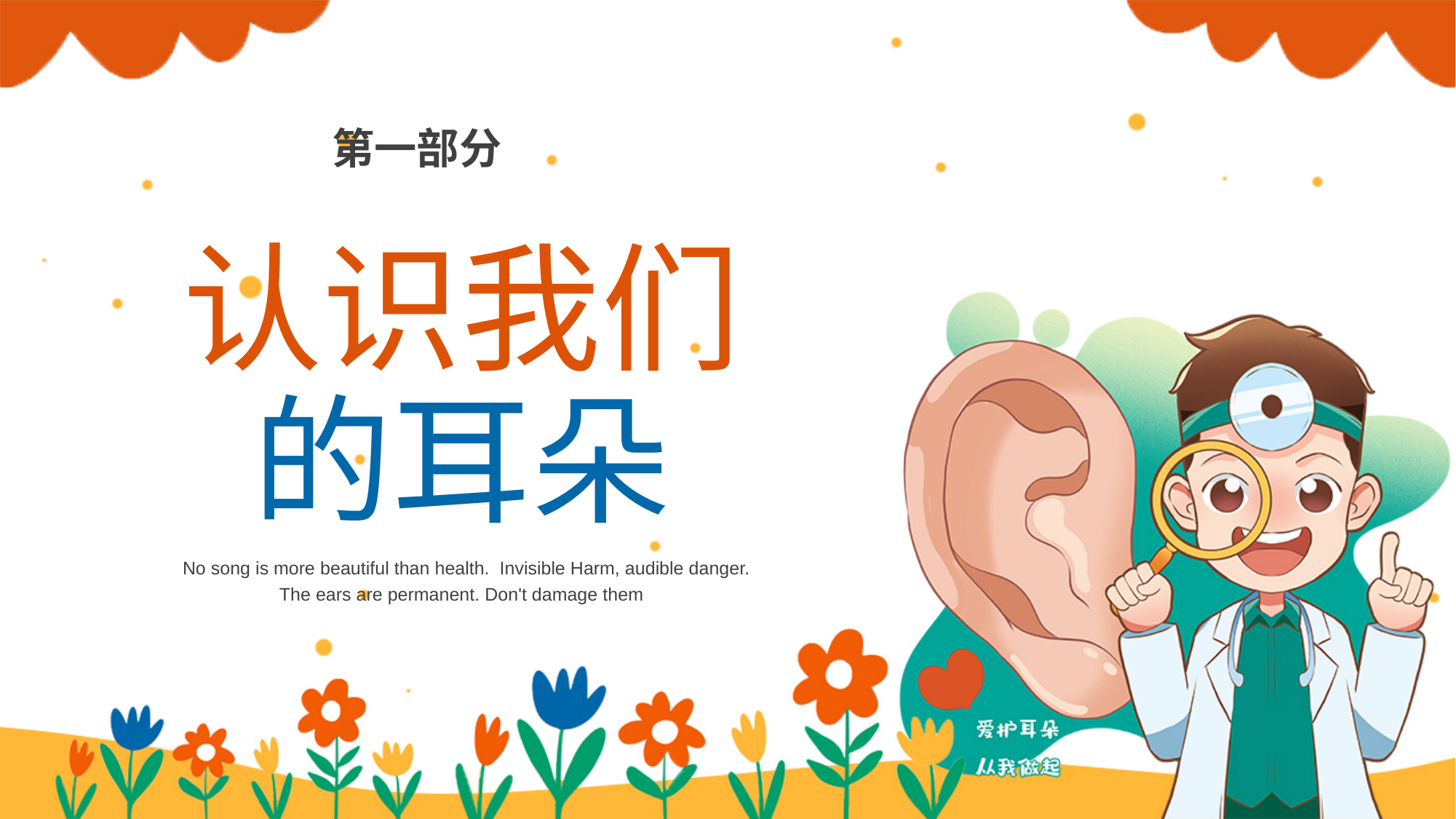

第一部分
认识我们
的耳朵
  No song is more beautiful than health.  Invisible Harm, audible danger. The ears are permanent. Don't damage them